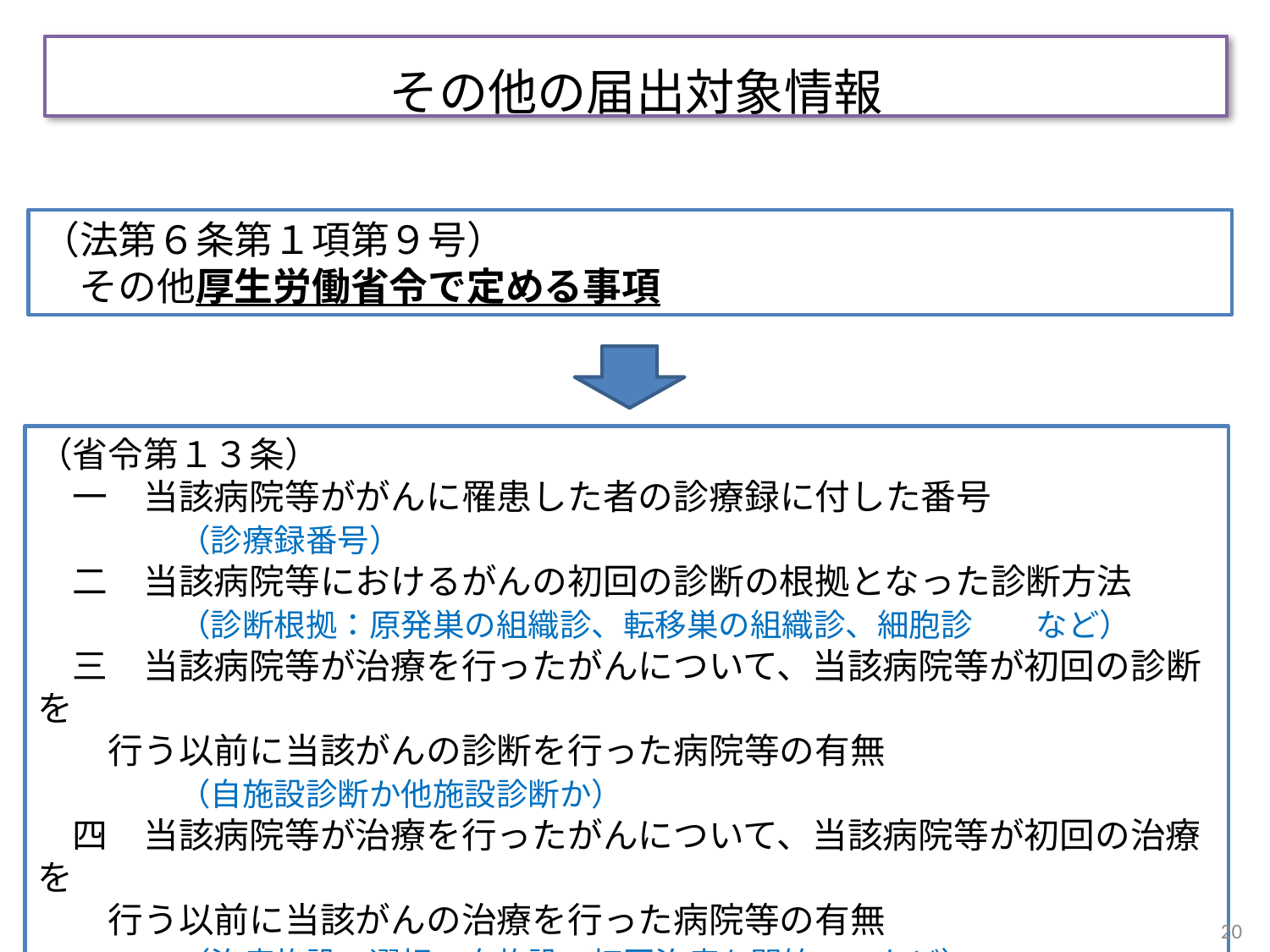

その他の届出対象情報
（法第６条第１項第９号）
　その他厚生労働省令で定める事項

（省令第１３条）
　一　当該病院等ががんに罹患した者の診療録に付した番号
　　　　（診療録番号）
　二　当該病院等におけるがんの初回の診断の根拠となった診断方法
　　　　（診断根拠：原発巣の組織診、転移巣の組織診、細胞診　　など）
　三　当該病院等が治療を行ったがんについて、当該病院等が初回の診断を
　　行う以前に当該がんの診断を行った病院等の有無
　　　　（自施設診断か他施設診断か）
　四　当該病院等が治療を行ったがんについて、当該病院等が初回の治療を
　　行う以前に当該がんの治療を行った病院等の有無
　　　　（治療施設の選択：自施設で初回治療を開始　　など）
20